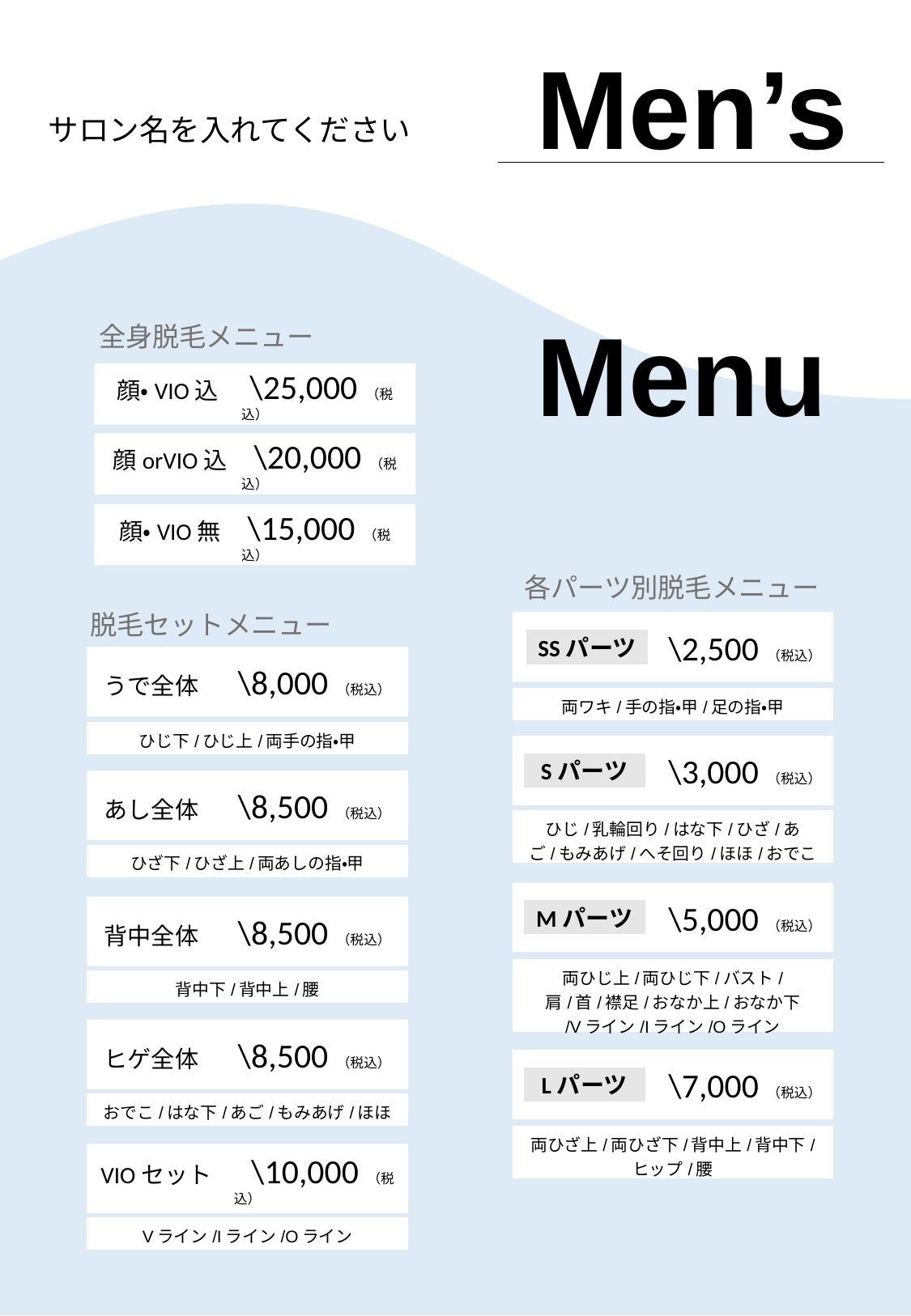

Men’s　Menu
サロン名を入れてください

全身脱毛メニュー
顔・VIO込    \25,000（税込）
顔orVIO込    \20,000（税込）
顔・VIO無    \15,000（税込）
各パーツ別脱毛メニュー
脱毛セットメニュー
　 \2,500（税込）
SSパーツ
うで全体　 \8,000（税込）
| 両ワキ/手の指・甲/足の指・甲 |
| --- |
| ひじ下/ひじ上/両手の指・甲 |
| --- |
　 \3,000（税込）
Sパーツ
あし全体　 \8,500（税込）
| ひじ/乳輪回り/はな下/ひざ/あご/もみあげ/へそ回り/ほほ/おでこ |
| --- |
| ひざ下/ひざ上/両あしの指・甲 |
| --- |
　 \5,000（税込）
Mパーツ
背中全体　 \8,500（税込）
| 両ひじ上/両ひじ下/バスト/ 肩/首/襟足/おなか上/おなか下 /Vライン/Iライン/Oライン |
| --- |
| 背中下/背中上/腰 |
| --- |
ヒゲ全体　 \8,500（税込）
　 \7,000（税込）
Lパーツ
| おでこ/はな下/あご/もみあげ/ほほ |
| --- |
| 両ひざ上/両ひざ下/背中上/背中下/ ヒップ/腰 |
| --- |
VIOセット　 \10,000（税込）
| Vライン/Iライン/Oライン |
| --- |